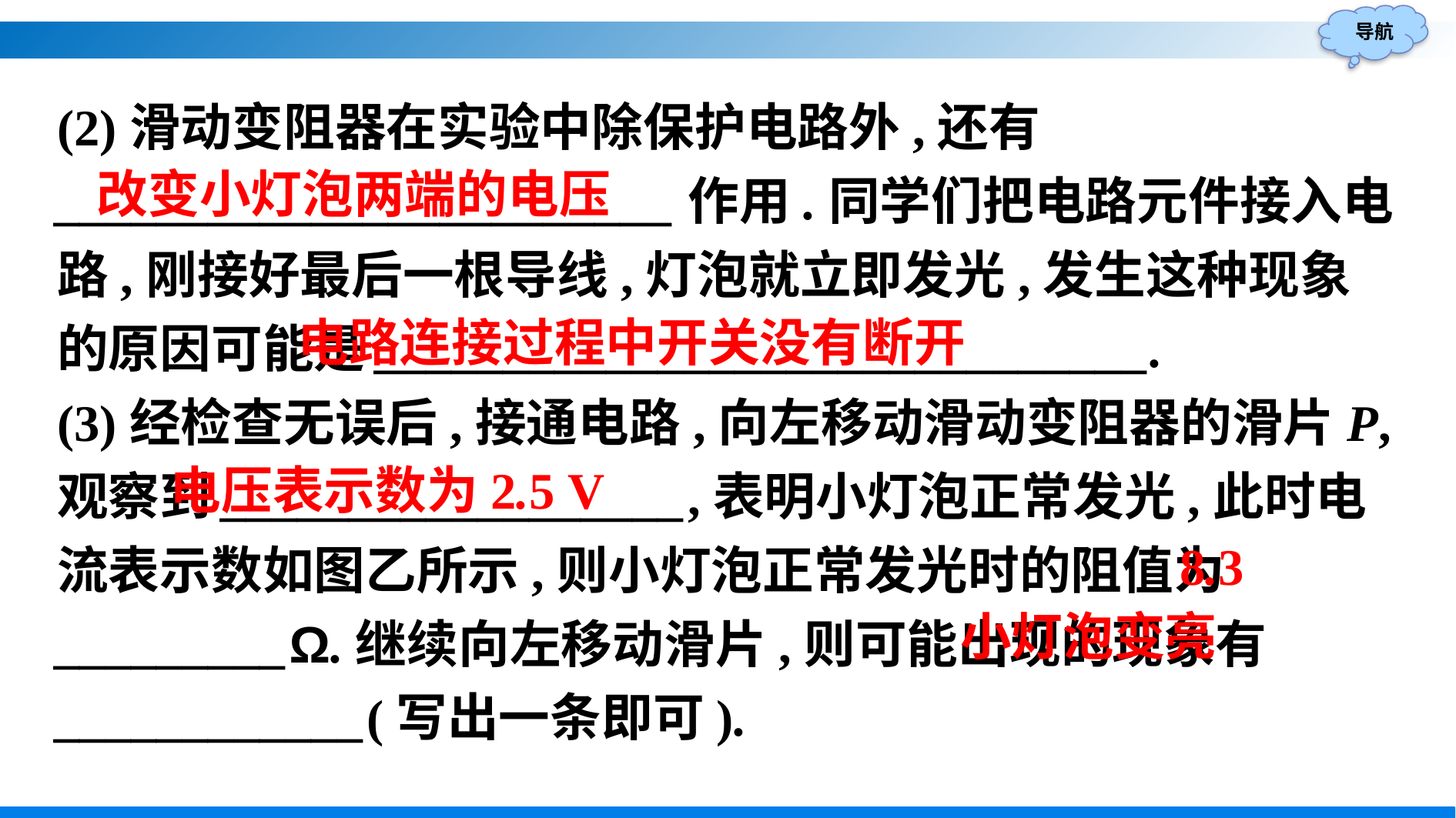

(2)滑动变阻器在实验中除保护电路外,还有
________________________作用.同学们把电路元件接入电路,刚接好最后一根导线,灯泡就立即发光,发生这种现象的原因可能是______________________________.
(3)经检查无误后,接通电路,向左移动滑动变阻器的滑片P,观察到__________________,表明小灯泡正常发光,此时电流表示数如图乙所示,则小灯泡正常发光时的阻值为_________Ω.继续向左移动滑片,则可能出现的现象有____________(写出一条即可).
改变小灯泡两端的电压
电路连接过程中开关没有断开
电压表示数为2.5 V
8.3
小灯泡变亮